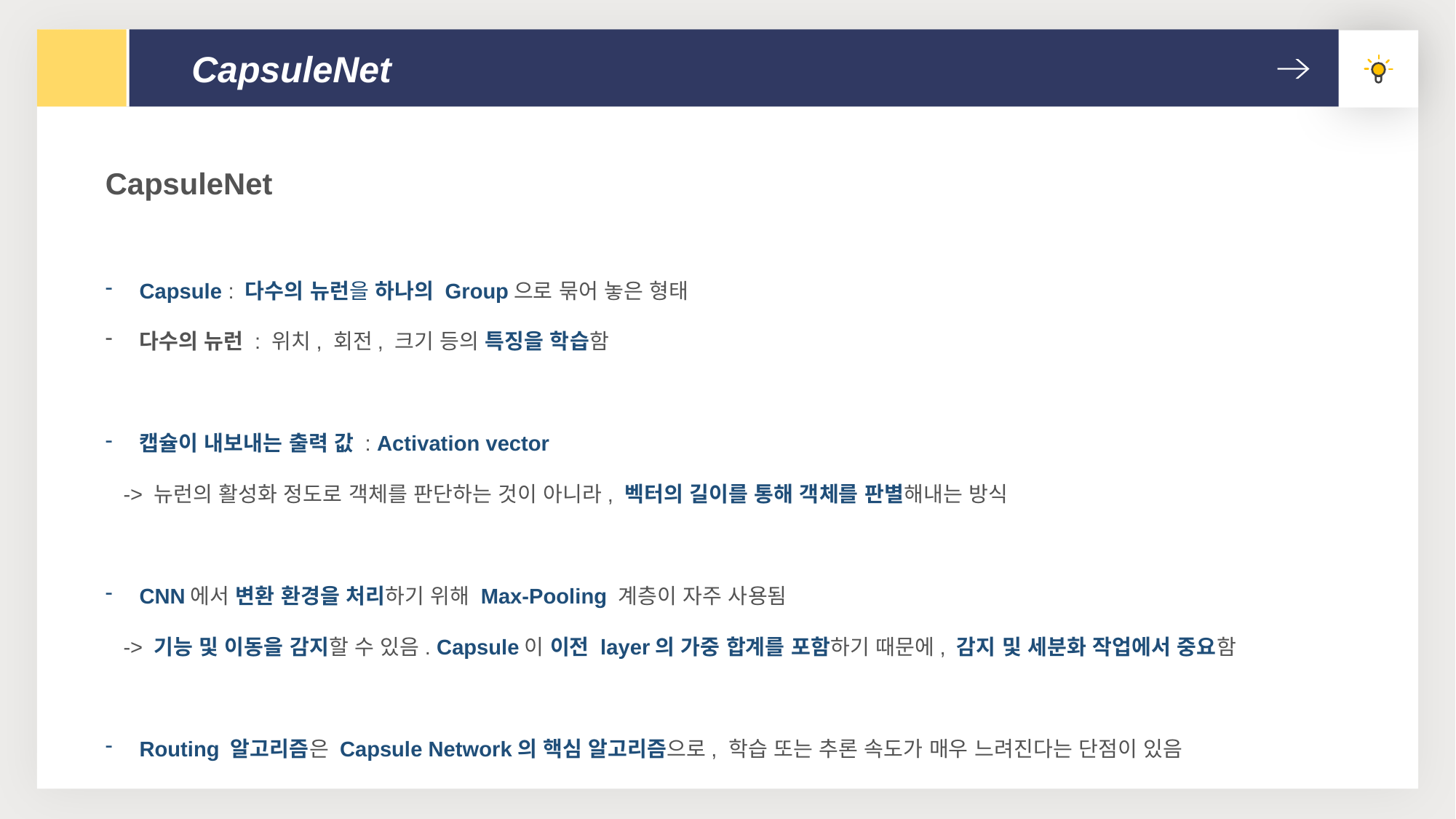

CapsuleNet

CapsuleNet

Capsule : 다수의 뉴런을 하나의 Group으로 묶어 놓은 형태
다수의 뉴런 : 위치, 회전, 크기 등의 특징을 학습함

캡슐이 내보내는 출력 값 : Activation vector
   -> 뉴런의 활성화 정도로 객체를 판단하는 것이 아니라, 벡터의 길이를 통해 객체를 판별해내는 방식

CNN에서 변환 환경을 처리하기 위해 Max-Pooling 계층이 자주 사용됨
   -> 기능 및 이동을 감지할 수 있음. Capsule이 이전 layer의 가중 합계를 포함하기 때문에, 감지 및 세분화 작업에서 중요함

Routing 알고리즘은 Capsule Network의 핵심 알고리즘으로, 학습 또는 추론 속도가 매우 느려진다는 단점이 있음